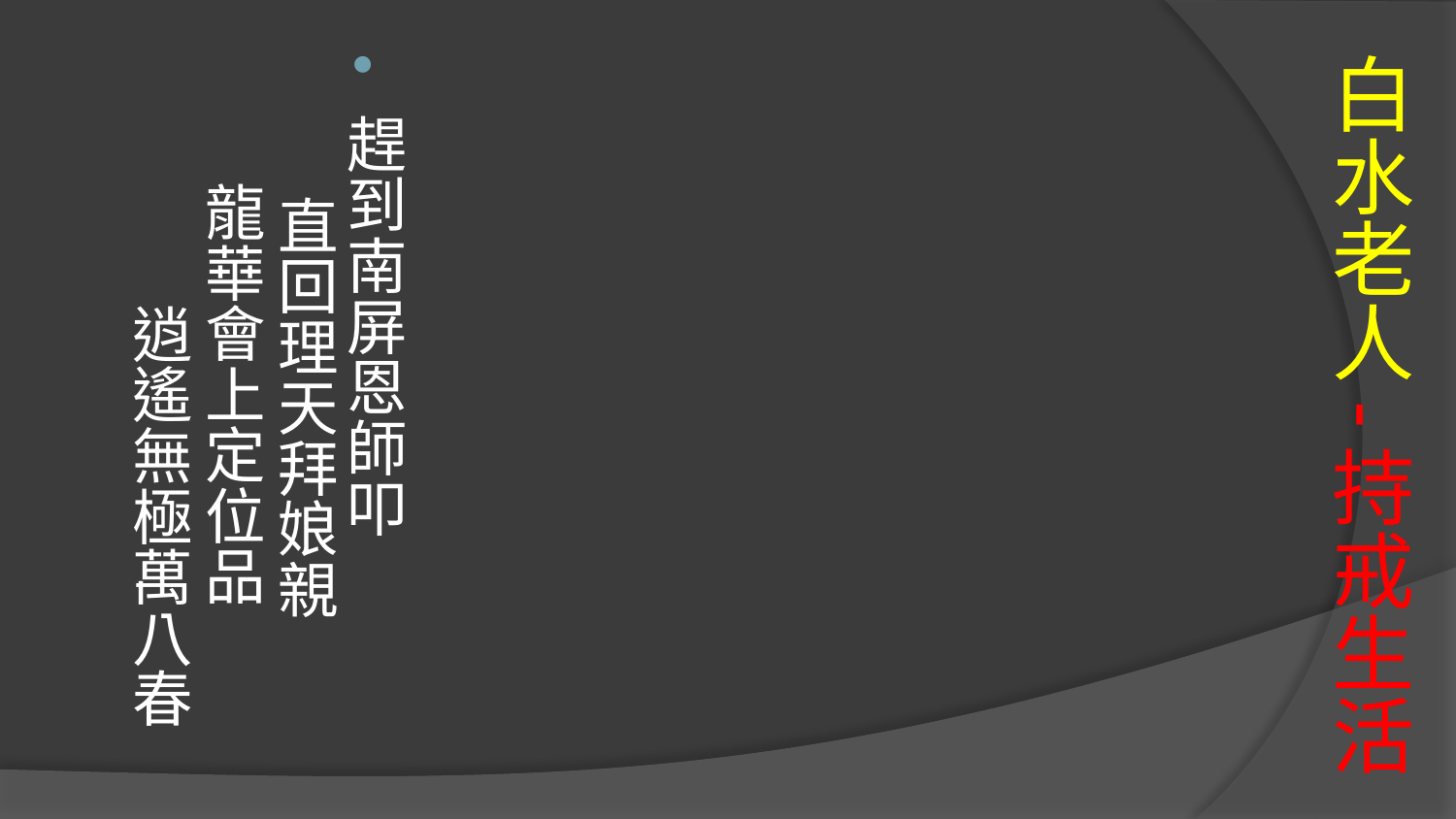

趕到南屏恩師叩                        直回理天拜娘親                 龍華會上定位品                           逍遙無極萬八春

# 白水老人-持戒生活